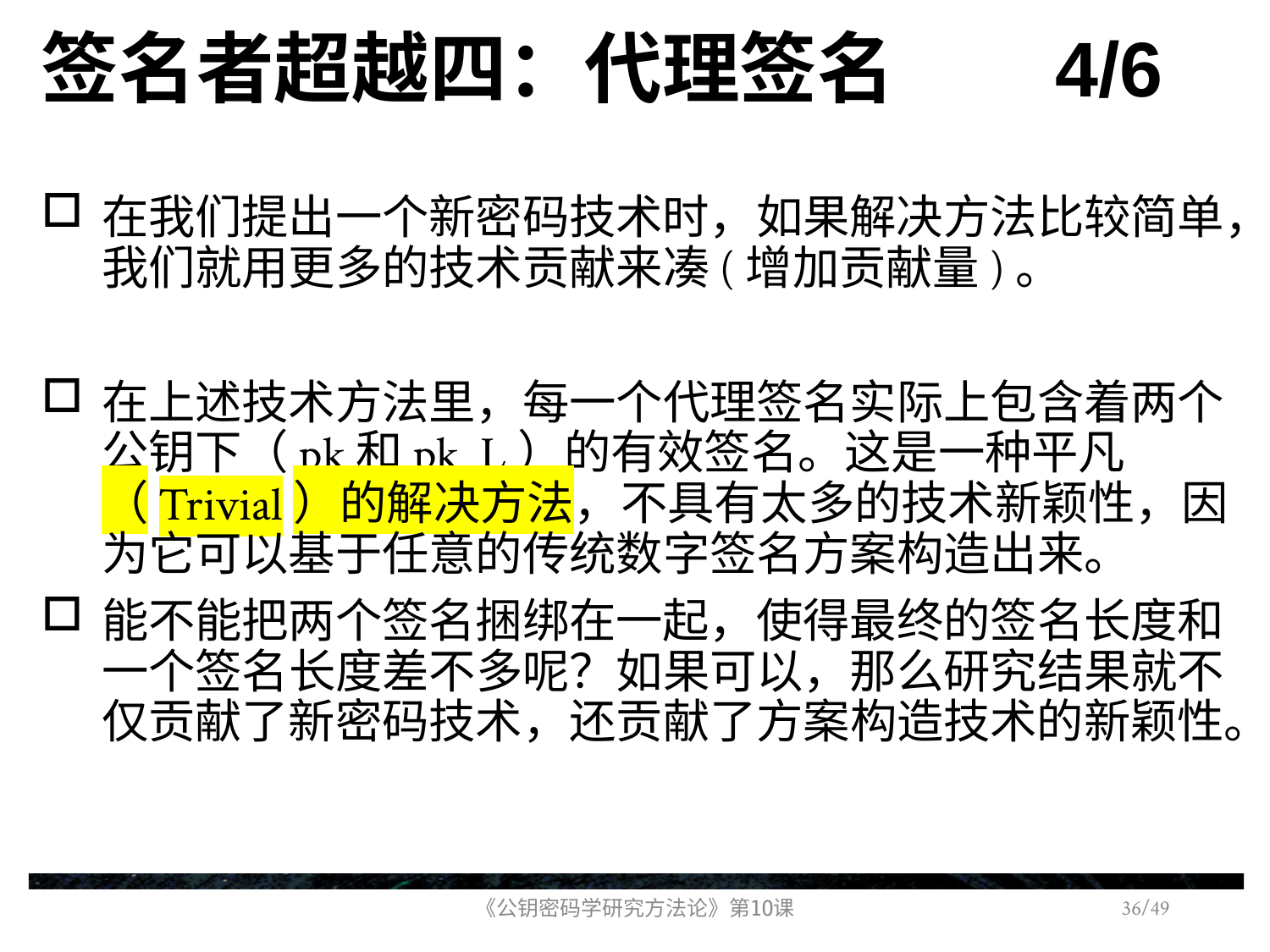

# 签名者超越四：代理签名        4/6
在我们提出一个新密码技术时，如果解决方法比较简单，我们就用更多的技术贡献来凑(增加贡献量)。

在上述技术方法里，每一个代理签名实际上包含着两个公钥下（pk和pk_L）的有效签名。这是一种平凡（Trivial）的解决方法，不具有太多的技术新颖性，因为它可以基于任意的传统数字签名方案构造出来。
能不能把两个签名捆绑在一起，使得最终的签名长度和一个签名长度差不多呢？如果可以，那么研究结果就不仅贡献了新密码技术，还贡献了方案构造技术的新颖性。
《公钥密码学研究方法论》第10课
36/49